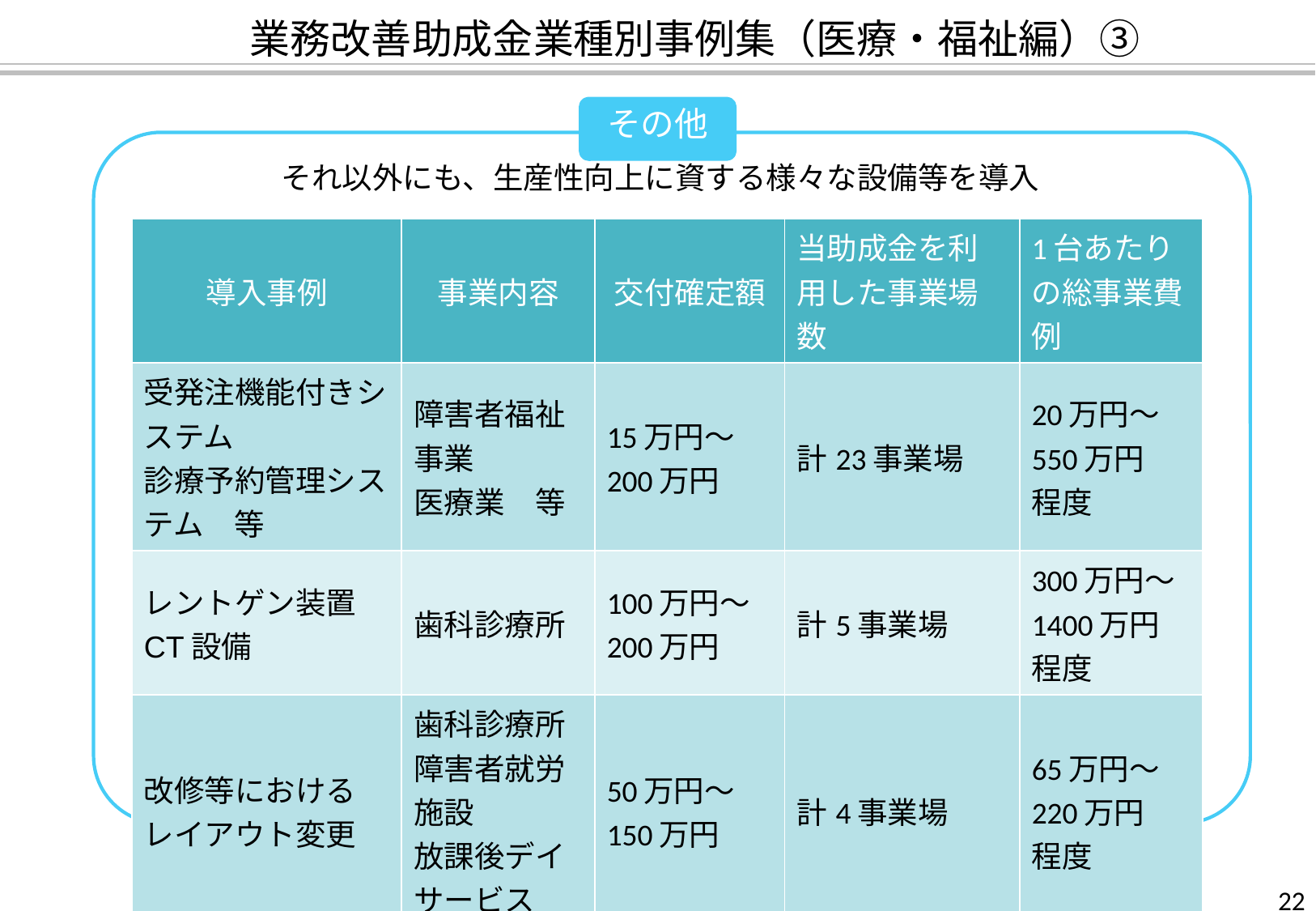

業務改善助成金業種別事例集（医療・福祉編）③
その他

それ以外にも、生産性向上に資する様々な設備等を導入

| 導入事例 | 事業内容 | 交付確定額 | 当助成金を利用した事業場数 | 1台あたりの総事業費例 |
| --- | --- | --- | --- | --- |
| 受発注機能付きシステム 診療予約管理システム　等 | 障害者福祉事業 医療業　等 | 15万円～ 200万円 | 計23事業場 | 20万円～550万円 程度 |
| レントゲン装置 CT設備 | 歯科診療所 | 100万円～ 200万円 | 計5事業場 | 300万円～ 1400万円 程度 |
| 改修等における レイアウト変更 | 歯科診療所 障害者就労施設 放課後デイサービス | 50万円～ 150万円 | 計4事業場 | 65万円～ 220万円 程度 |
※平成29年度（助成上限額200万円）に基づく実績。
22